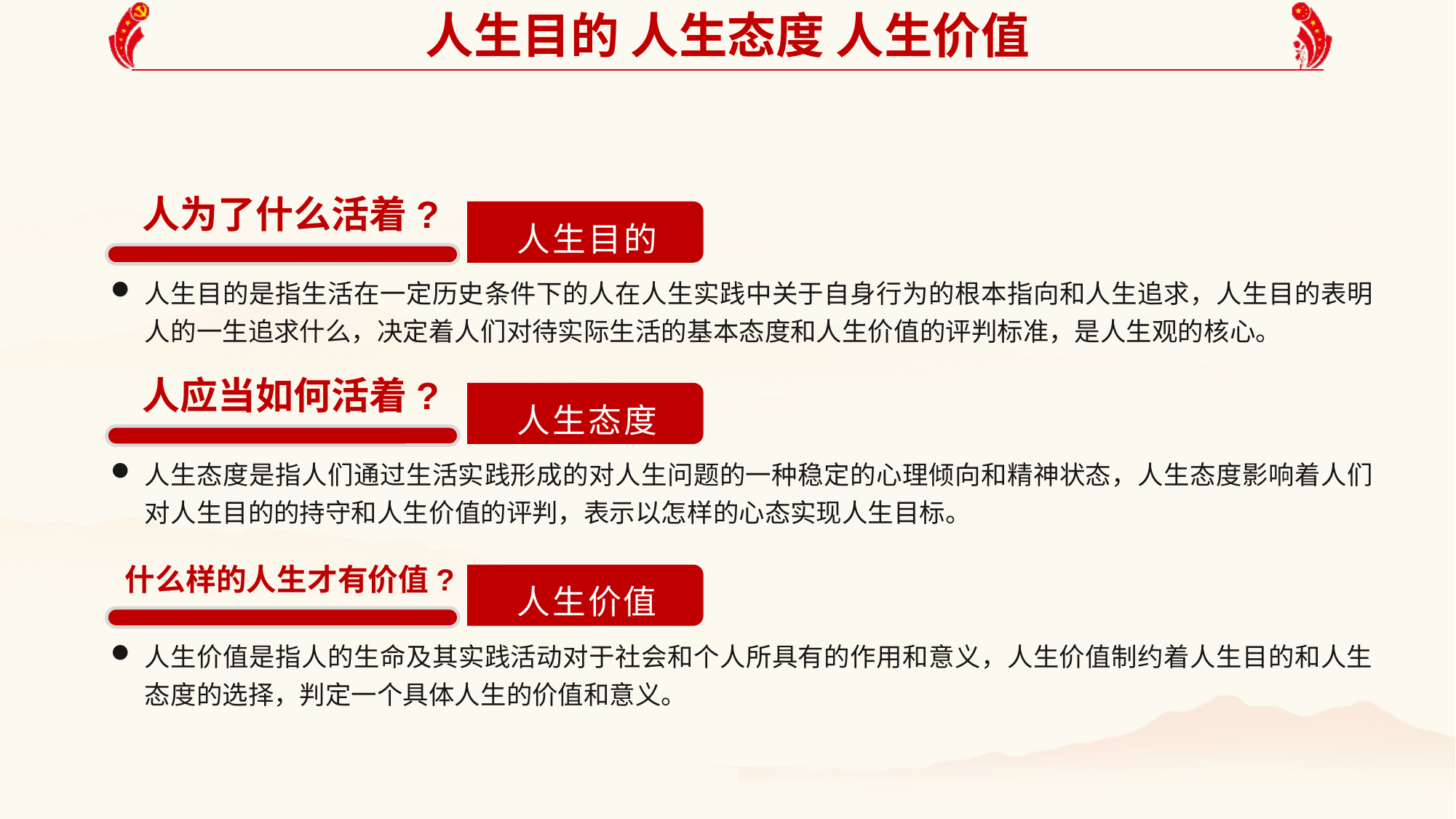

人生目的 人生态度 人生价值
人为了什么活着?
人生目的

人生目的是指生活在一定历史条件下的人在人生实践中关于自身行为的根本指向和人生追求，人生目的表明人的一生追求什么，决定着人们对待实际生活的基本态度和人生价值的评判标准，是人生观的核心。
人应当如何活着?
人生态度

人生态度是指人们通过生活实践形成的对人生问题的一种稳定的心理倾向和精神状态，人生态度影响着人们对人生目的的持守和人生价值的评判，表示以怎样的心态实现人生目标。
什么样的人生才有价值?
人生价值

人生价值是指人的生命及其实践活动对于社会和个人所具有的作用和意义，人生价值制约着人生目的和人生态度的选择，判定一个具体人生的价值和意义。